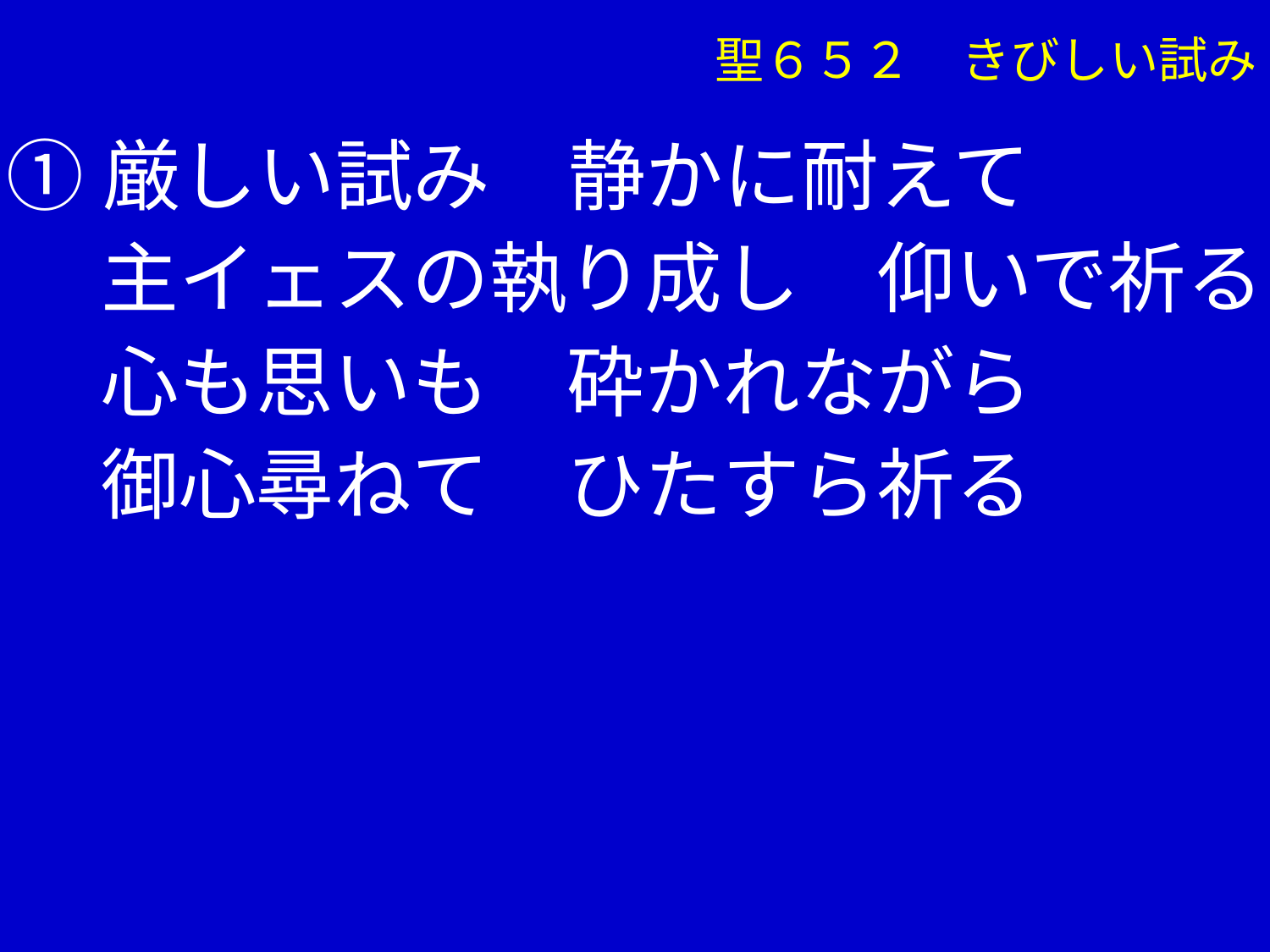

聖６５２　きびしい試み
①厳しい試み　静かに耐えて
　 主イェスの執り成し　仰いで祈る
　 心も思いも　砕かれながら
　 御心尋ねて　ひたすら祈る